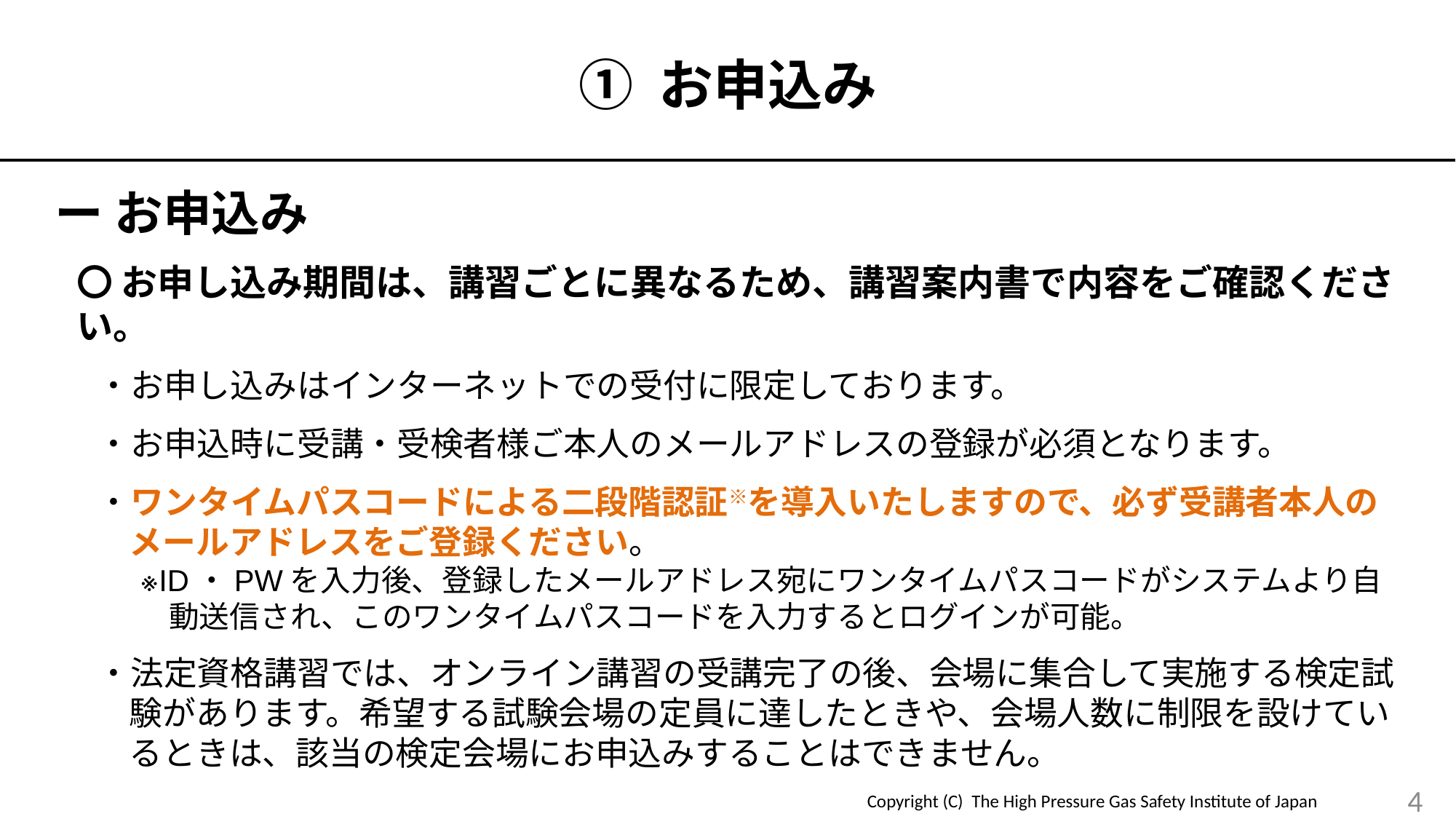

① お申込み
ー お申込み
〇 お申し込み期間は、講習ごとに異なるため、講習案内書で内容をご確認ください。
・お申し込みはインターネットでの受付に限定しております。
・お申込時に受講・受検者様ご本人のメールアドレスの登録が必須となります。
・ワンタイムパスコードによる二段階認証※を導入いたしますので、必ず受講者本人のメールアドレスをご登録ください。
※ID・PWを入力後、登録したメールアドレス宛にワンタイムパスコードがシステムより自動送信され、このワンタイムパスコードを入力するとログインが可能。
・法定資格講習では、オンライン講習の受講完了の後、会場に集合して実施する検定試験があります。希望する試験会場の定員に達したときや、会場人数に制限を設けているときは、該当の検定会場にお申込みすることはできません。
4